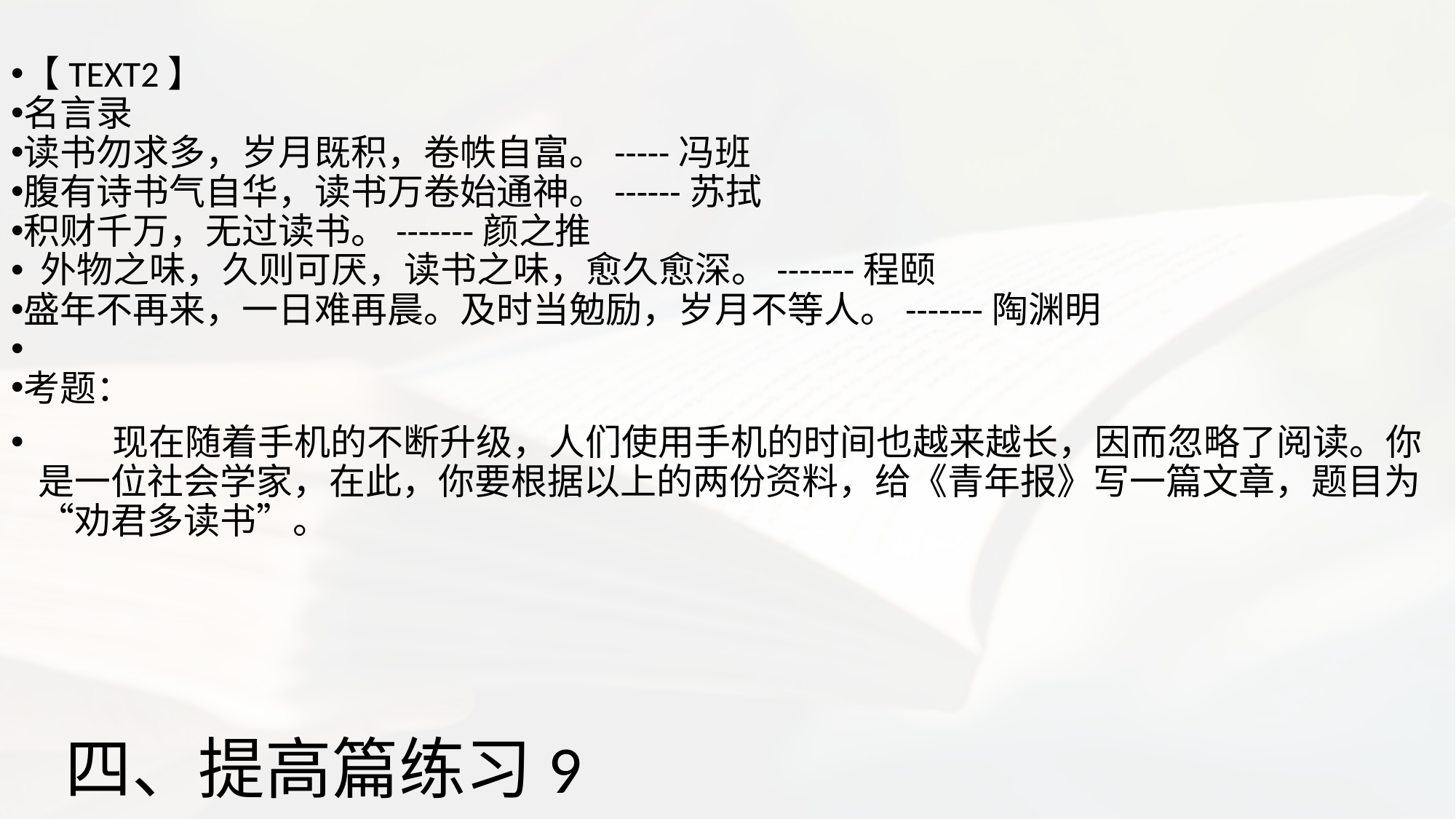

【TEXT2】
名言录
读书勿求多，岁月既积，卷帙自富。-----冯班
腹有诗书气自华，读书万卷始通神。------苏拭
积财千万，无过读书。-------颜之推
 外物之味，久则可厌，读书之味，愈久愈深。-------程颐
盛年不再来，一日难再晨。及时当勉励，岁月不等人。-------陶渊明

考题：
        现在随着手机的不断升级，人们使用手机的时间也越来越长，因而忽略了阅读。你是一位社会学家，在此，你要根据以上的两份资料，给《青年报》写一篇文章，题目为“劝君多读书”。
# 四、提高篇练习9